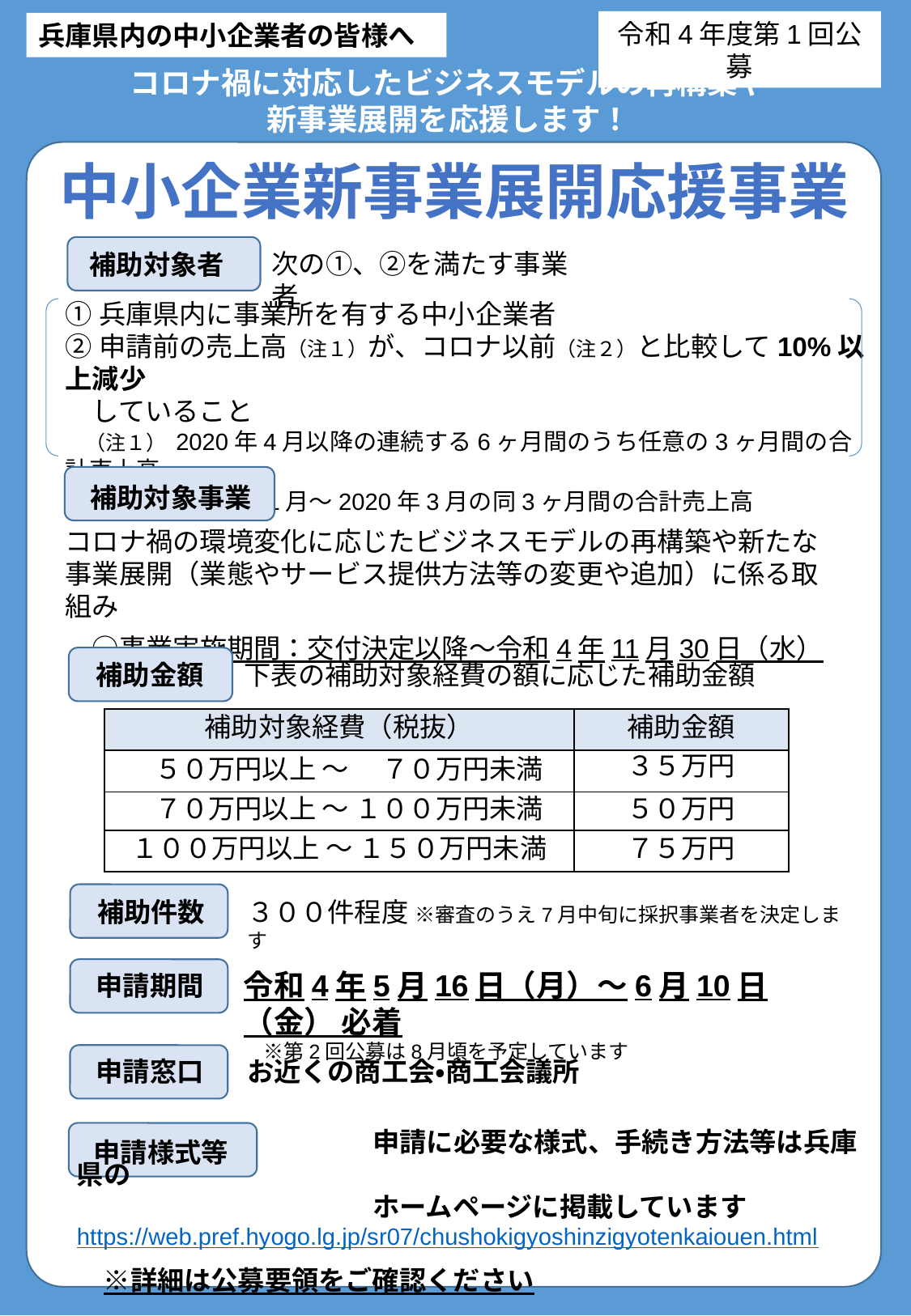

令和4年度第1回公募
兵庫県内の中小企業者の皆様へ
コロナ禍に対応したビジネスモデルの再構築や
新事業展開を応援します！

中小企業新事業展開応援事業

補助対象者
次の①、②を満たす事業者
①兵庫県内に事業所を有する中小企業者
②申請前の売上高（注１）が、コロナ以前（注２）と比較して10%以上減少
　していること
　（注１） 2020年4月以降の連続する6ヶ月間のうち任意の3ヶ月間の合計売上高
　（注２） 2019年1月～2020年3月の同3ヶ月間の合計売上高

補助対象事業
コロナ禍の環境変化に応じたビジネスモデルの再構築や新たな事業展開（業態やサービス提供方法等の変更や追加）に係る取組み
　○事業実施期間：交付決定以降～令和4年11月30日（水）

補助金額
下表の補助対象経費の額に応じた補助金額
| 補助対象経費（税抜） | 補助金額 |
| --- | --- |
| ５０万円以上 ～　 ７０万円未満 | ３５万円 |
| ７０万円以上 ～ １００万円未満 | ５０万円 |
| １００万円以上 ～ １５０万円未満 | ７５万円 |

補助件数
３００件程度 ※審査のうえ7月中旬に採択事業者を決定します

申請期間
令和4年5月16日（月）～6月10日（金） 必着
　※第2回公募は8月頃を予定しています

申請窓口
お近くの商工会・商工会議所
　　　　　　　　　　　申請に必要な様式、手続き方法等は兵庫県の
　　　　　　　　　　　ホームページに掲載しています
https://web.pref.hyogo.lg.jp/sr07/chushokigyoshinzigyotenkaiouen.html

　※詳細は公募要領をご確認ください

申請様式等